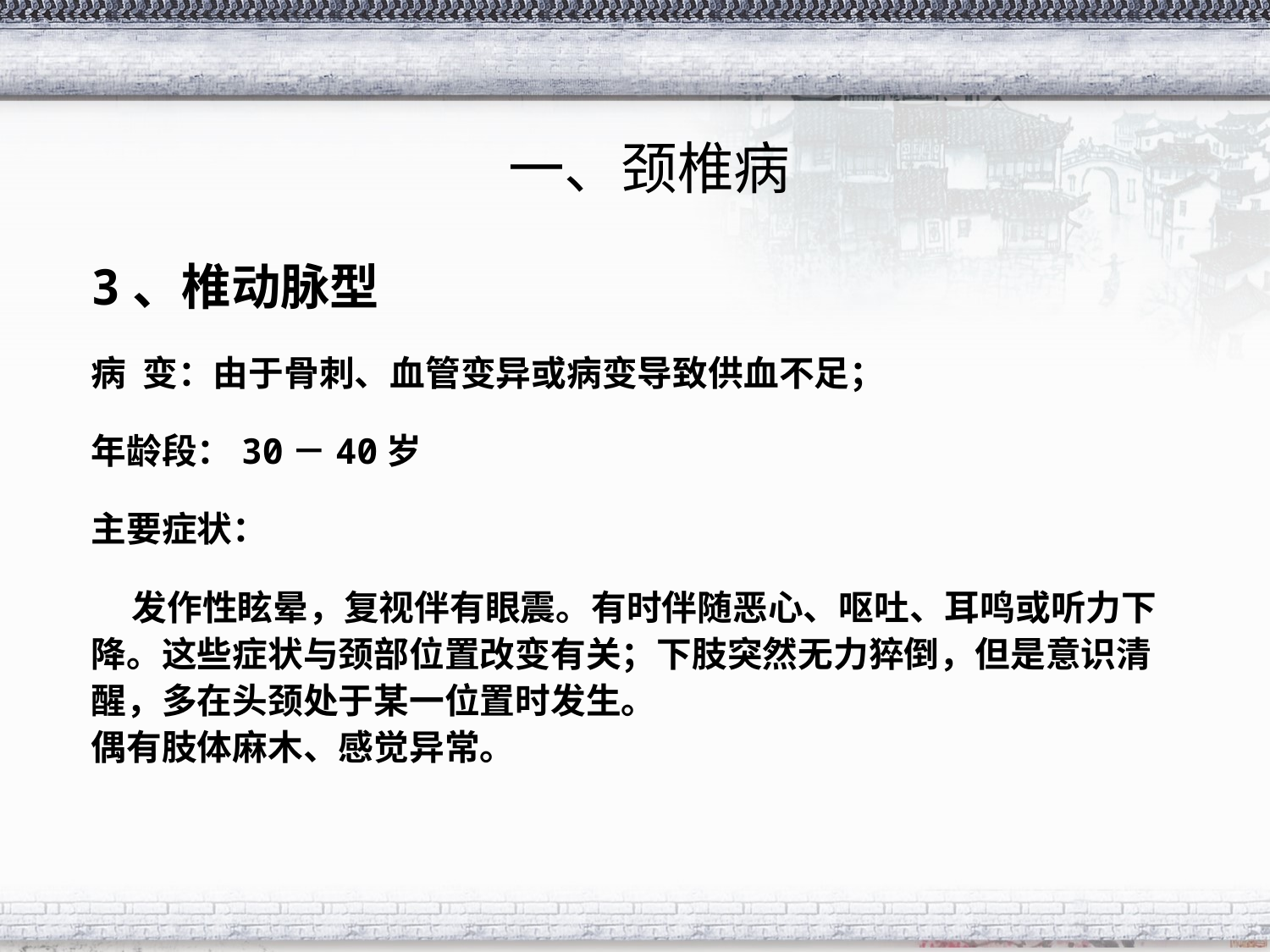

一、颈椎病
3、椎动脉型
病  变：由于骨刺、血管变异或病变导致供血不足；
年龄段：30－40岁
主要症状：
    发作性眩晕，复视伴有眼震。有时伴随恶心、呕吐、耳鸣或听力下降。这些症状与颈部位置改变有关；下肢突然无力猝倒，但是意识清醒，多在头颈处于某一位置时发生。
偶有肢体麻木、感觉异常。